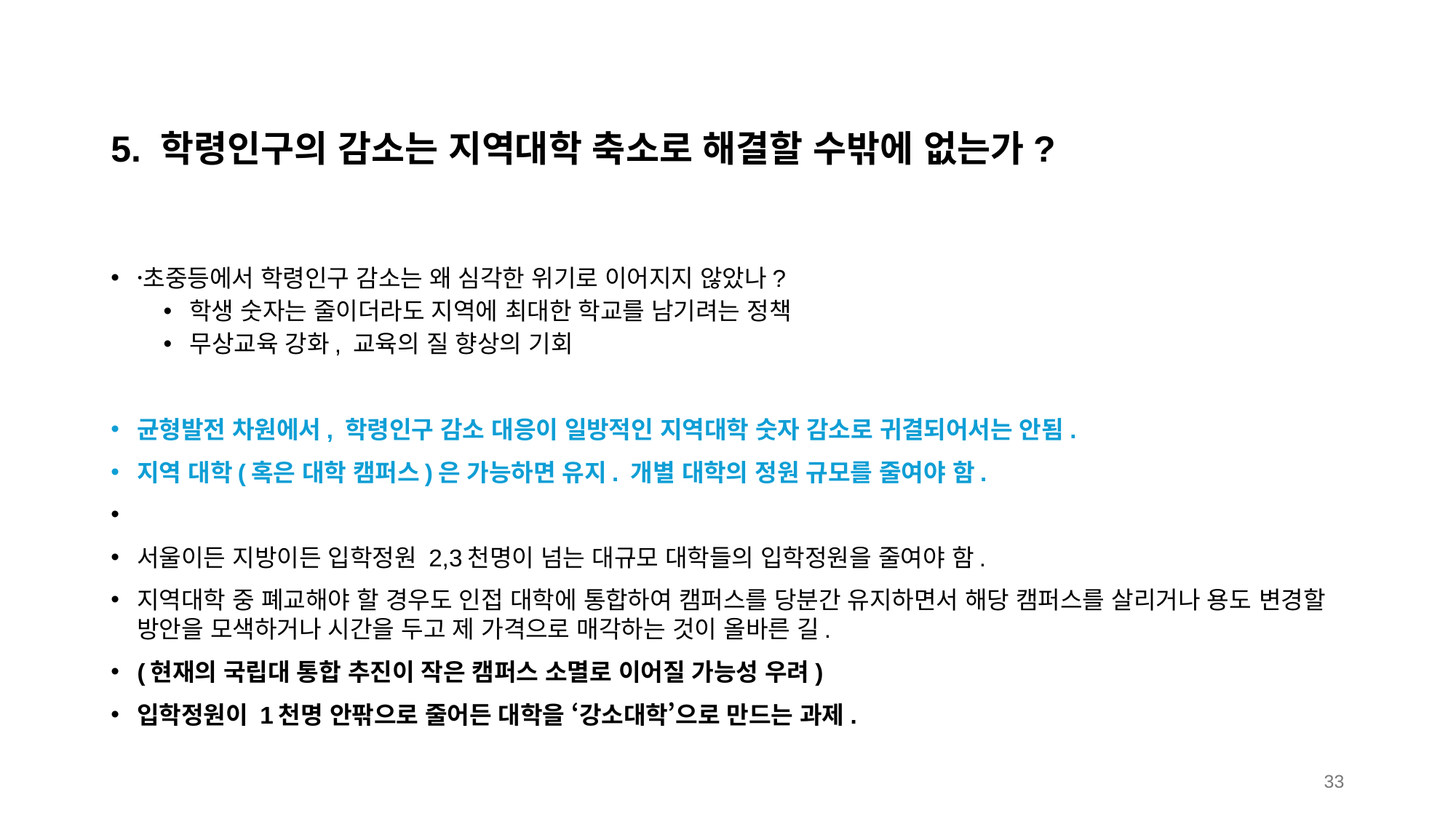

# 5. 학령인구의 감소는 지역대학 축소로 해결할 수밖에 없는가?

초〮중등에서 학령인구 감소는 왜 심각한 위기로 이어지지 않았나?
학생 숫자는 줄이더라도 지역에 최대한 학교를 남기려는 정책
무상교육 강화, 교육의 질 향상의 기회

균형발전 차원에서, 학령인구 감소 대응이 일방적인 지역대학 숫자 감소로 귀결되어서는 안됨.
지역 대학(혹은 대학 캠퍼스)은 가능하면 유지. 개별 대학의 정원 규모를 줄여야 함.

서울이든 지방이든 입학정원 2,3천명이 넘는 대규모 대학들의 입학정원을 줄여야 함.
지역대학 중 폐교해야 할 경우도 인접 대학에 통합하여 캠퍼스를 당분간 유지하면서 해당 캠퍼스를 살리거나 용도 변경할 방안을 모색하거나 시간을 두고 제 가격으로 매각하는 것이 올바른 길.
(현재의 국립대 통합 추진이 작은 캠퍼스 소멸로 이어질 가능성 우려)
입학정원이 1천명 안팎으로 줄어든 대학을 ‘강소대학’으로 만드는 과제.

33